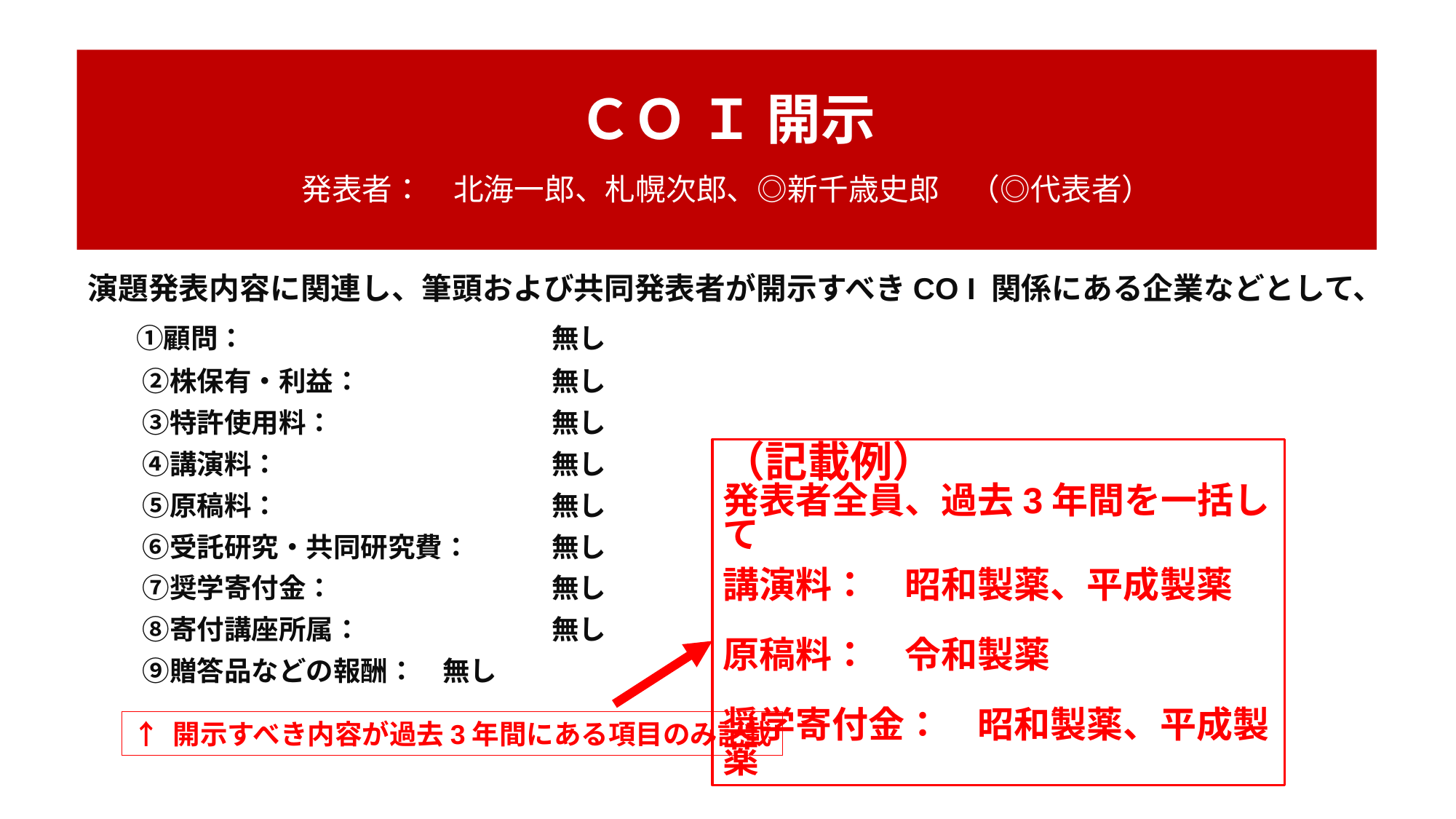

# ＣＯ Ｉ 開示 　 発表者：　北海一郎、札幌次郎、◎新千歳史郎　（◎代表者）
演題発表内容に関連し、筆頭および共同発表者が開示すべきCO I 関係にある企業などとして、
　  ①顧問：			無し
　　②株保有・利益：		無し
　　③特許使用料：		無し
　　④講演料：			無し
　　⑤原稿料：			無し
　　⑥受託研究・共同研究費：	無し
　　⑦奨学寄付金：		無し
　　⑧寄付講座所属：		無し
　　⑨贈答品などの報酬：	無し

（記載例）
発表者全員、過去3年間を一括して

講演料：　昭和製薬、平成製薬
原稿料：　令和製薬
奨学寄付金：　昭和製薬、平成製薬
↑ 開示すべき内容が過去3年間にある項目のみ記載